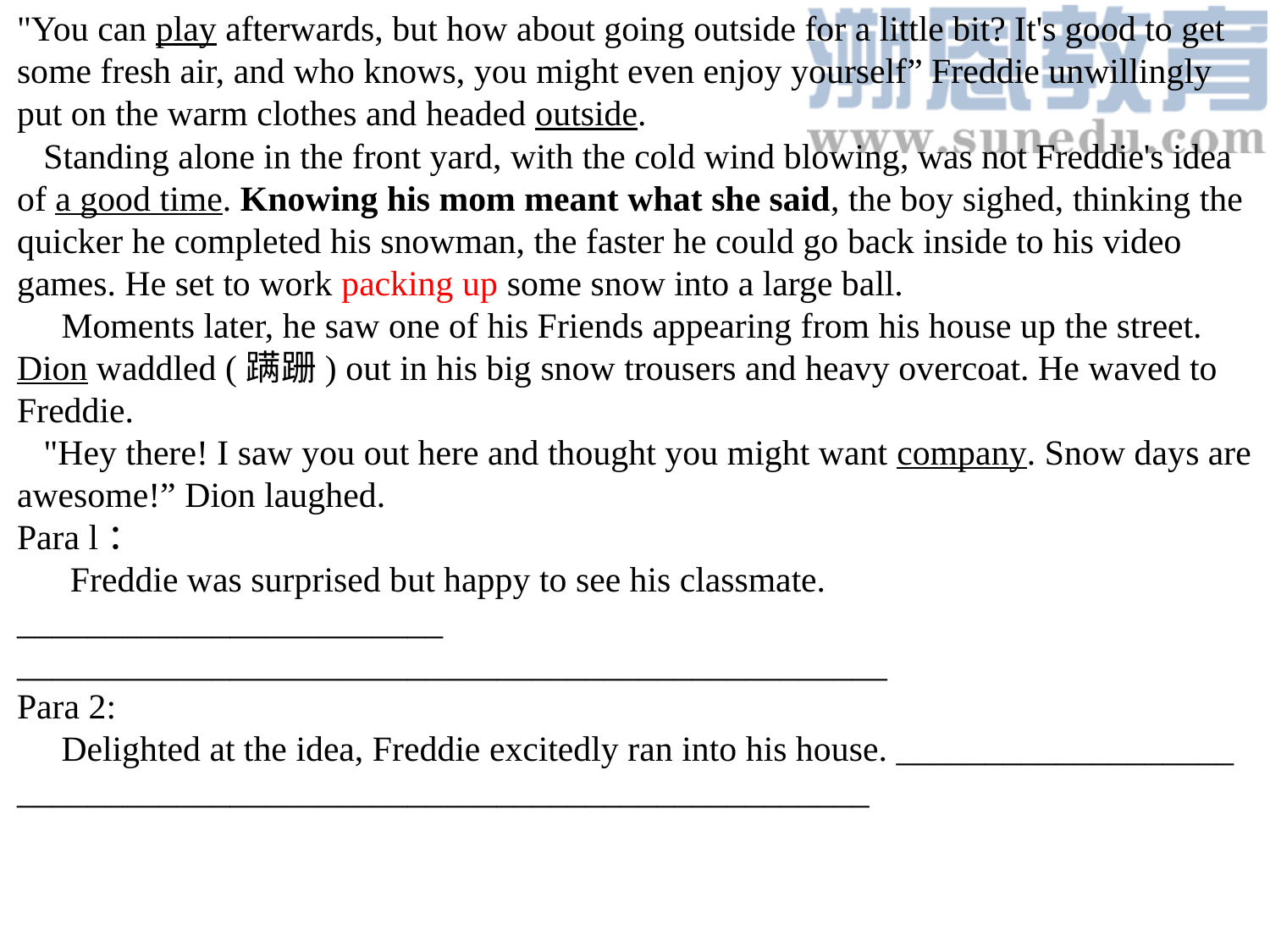

"You can play afterwards, but how about going outside for a little bit? It's good to get some fresh air, and who knows, you might even enjoy yourself” Freddie unwillingly put on the warm clothes and headed outside.
   Standing alone in the front yard, with the cold wind blowing, was not Freddie's idea of a good time. Knowing his mom meant what she said, the boy sighed, thinking the quicker he completed his snowman, the faster he could go back inside to his video games. He set to work packing up some snow into a large ball.
     Moments later, he saw one of his Friends appearing from his house up the street. Dion waddled (蹒跚) out in his big snow trousers and heavy overcoat. He waved to Freddie.
   "Hey there! I saw you out here and thought you might want company. Snow days are awesome!” Dion laughed.
Para l：
      Freddie was surprised but happy to see his classmate. ________________________ _________________________________________________
Para 2:
     Delighted at the idea, Freddie excitedly ran into his house. ___________________ ________________________________________________